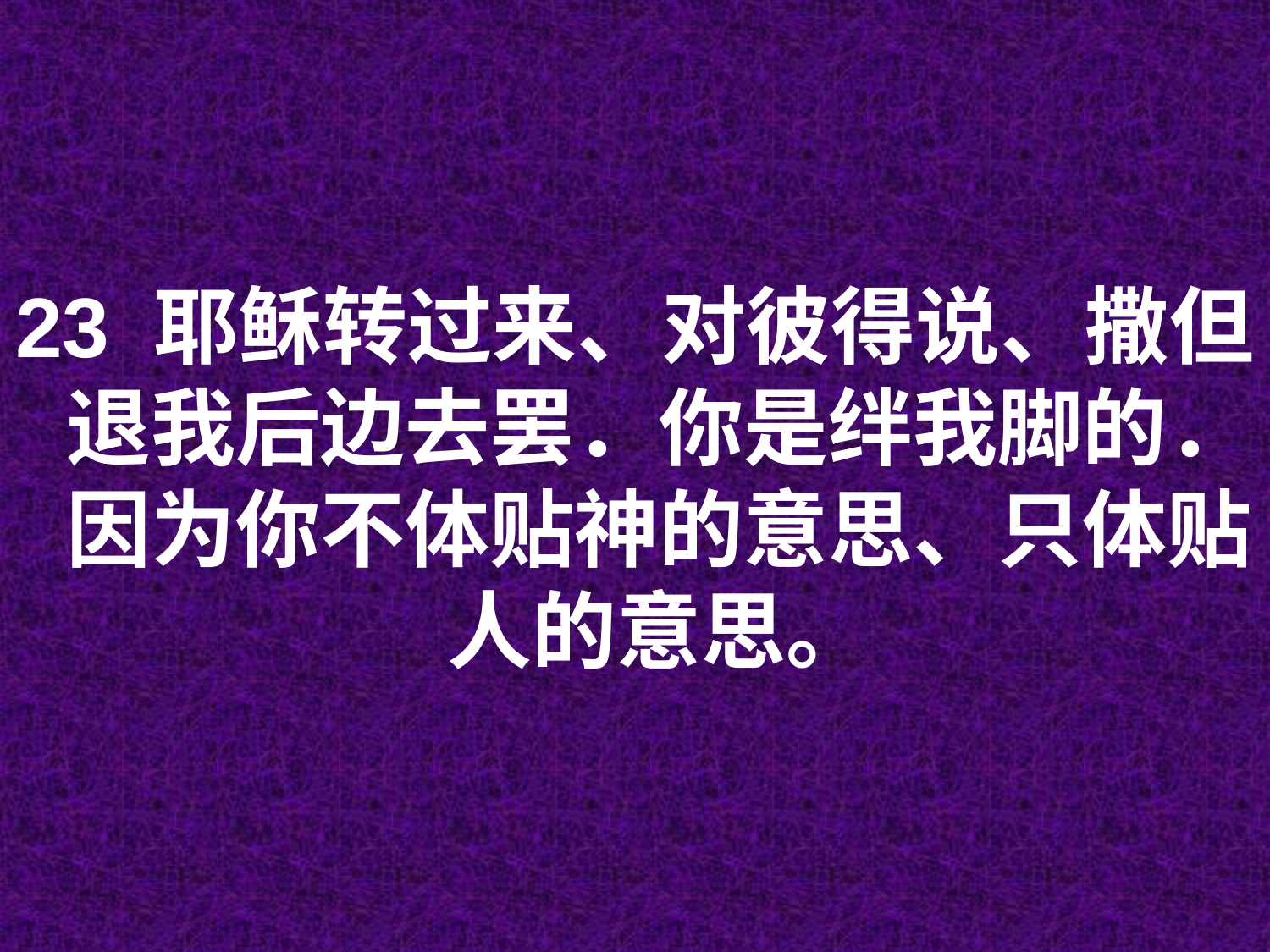

23 耶稣转过来、对彼得说、撒但退我后边去罢．你是绊我脚的．因为你不体贴神的意思、只体贴人的意思。